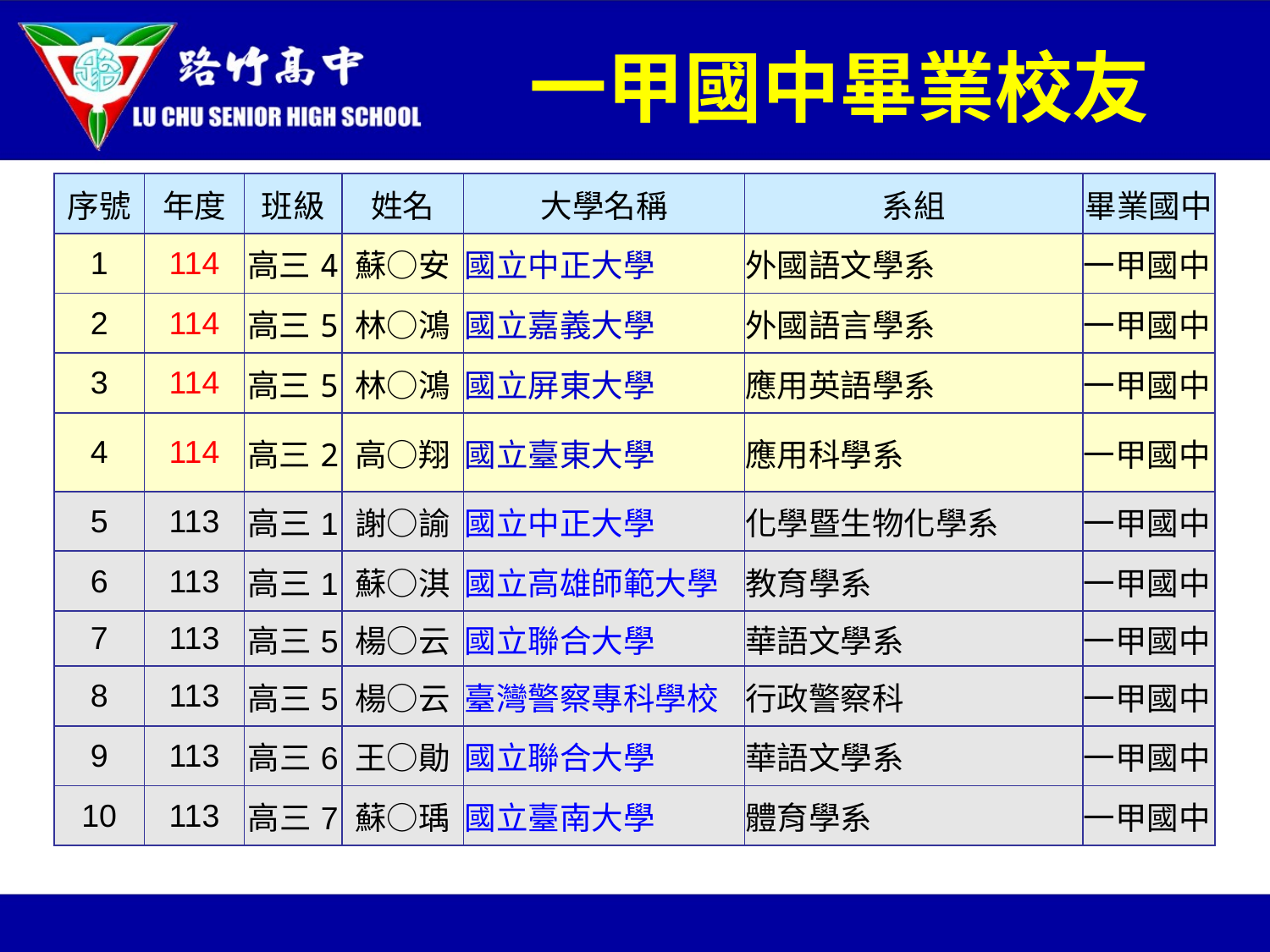

# 一甲國中畢業校友
| 序號 | 年度 | 班級 | 姓名 | 大學名稱 | 系組 | 畢業國中 |
| --- | --- | --- | --- | --- | --- | --- |
| 1 | 114 | 高三4 | 蘇○安 | 國立中正大學 | 外國語文學系 | 一甲國中 |
| 2 | 114 | 高三5 | 林○鴻 | 國立嘉義大學 | 外國語言學系 | 一甲國中 |
| 3 | 114 | 高三5 | 林○鴻 | 國立屏東大學 | 應用英語學系 | 一甲國中 |
| 4 | 114 | 高三2 | 高○翔 | 國立臺東大學 | 應用科學系 | 一甲國中 |
| 5 | 113 | 高三1 | 謝○諭 | 國立中正大學 | 化學暨生物化學系 | 一甲國中 |
| 6 | 113 | 高三1 | 蘇○淇 | 國立高雄師範大學 | 教育學系 | 一甲國中 |
| 7 | 113 | 高三5 | 楊○云 | 國立聯合大學 | 華語文學系 | 一甲國中 |
| 8 | 113 | 高三5 | 楊○云 | 臺灣警察專科學校 | 行政警察科 | 一甲國中 |
| 9 | 113 | 高三6 | 王○勛 | 國立聯合大學 | 華語文學系 | 一甲國中 |
| 10 | 113 | 高三7 | 蘇○瑀 | 國立臺南大學 | 體育學系 | 一甲國中 |